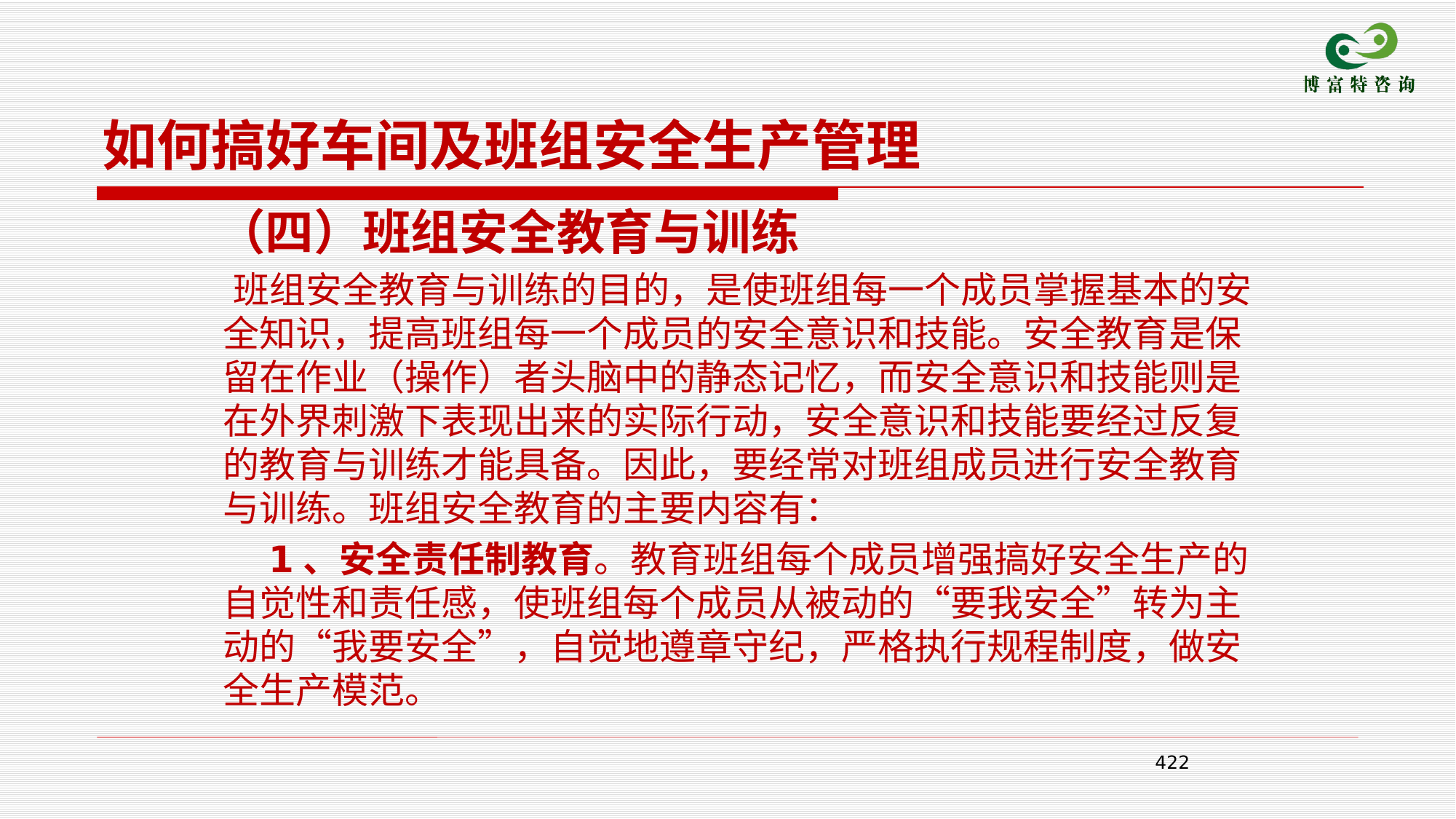

如何搞好车间及班组安全生产管理
     （四）班组安全教育与训练
       班组安全教育与训练的目的，是使班组每一个成员掌握基本的安全知识，提高班组每一个成员的安全意识和技能。安全教育是保留在作业（操作）者头脑中的静态记忆，而安全意识和技能则是在外界刺激下表现出来的实际行动，安全意识和技能要经过反复的教育与训练才能具备。因此，要经常对班组成员进行安全教育与训练。班组安全教育的主要内容有：
        1、安全责任制教育。教育班组每个成员增强搞好安全生产的自觉性和责任感，使班组每个成员从被动的“要我安全”转为主动的“我要安全”，自觉地遵章守纪，严格执行规程制度，做安全生产模范。

422